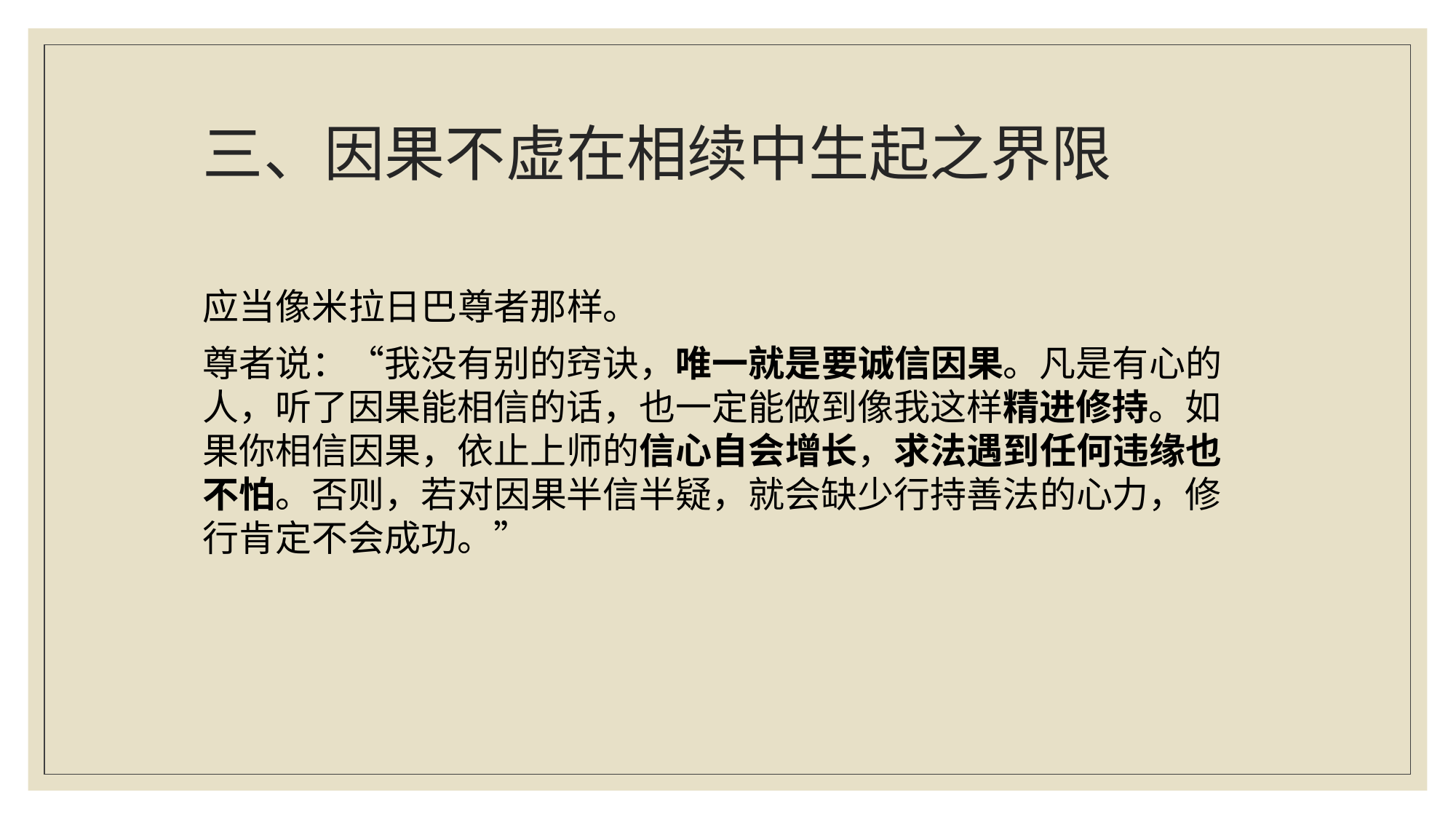

# 三、因果不虚在相续中生起之界限
应当像米拉日巴尊者那样。
尊者说：“我没有别的窍诀，唯一就是要诚信因果。凡是有心的人，听了因果能相信的话，也一定能做到像我这样精进修持。如果你相信因果，依止上师的信心自会增长，求法遇到任何违缘也不怕。否则，若对因果半信半疑，就会缺少行持善法的心力，修行肯定不会成功。”